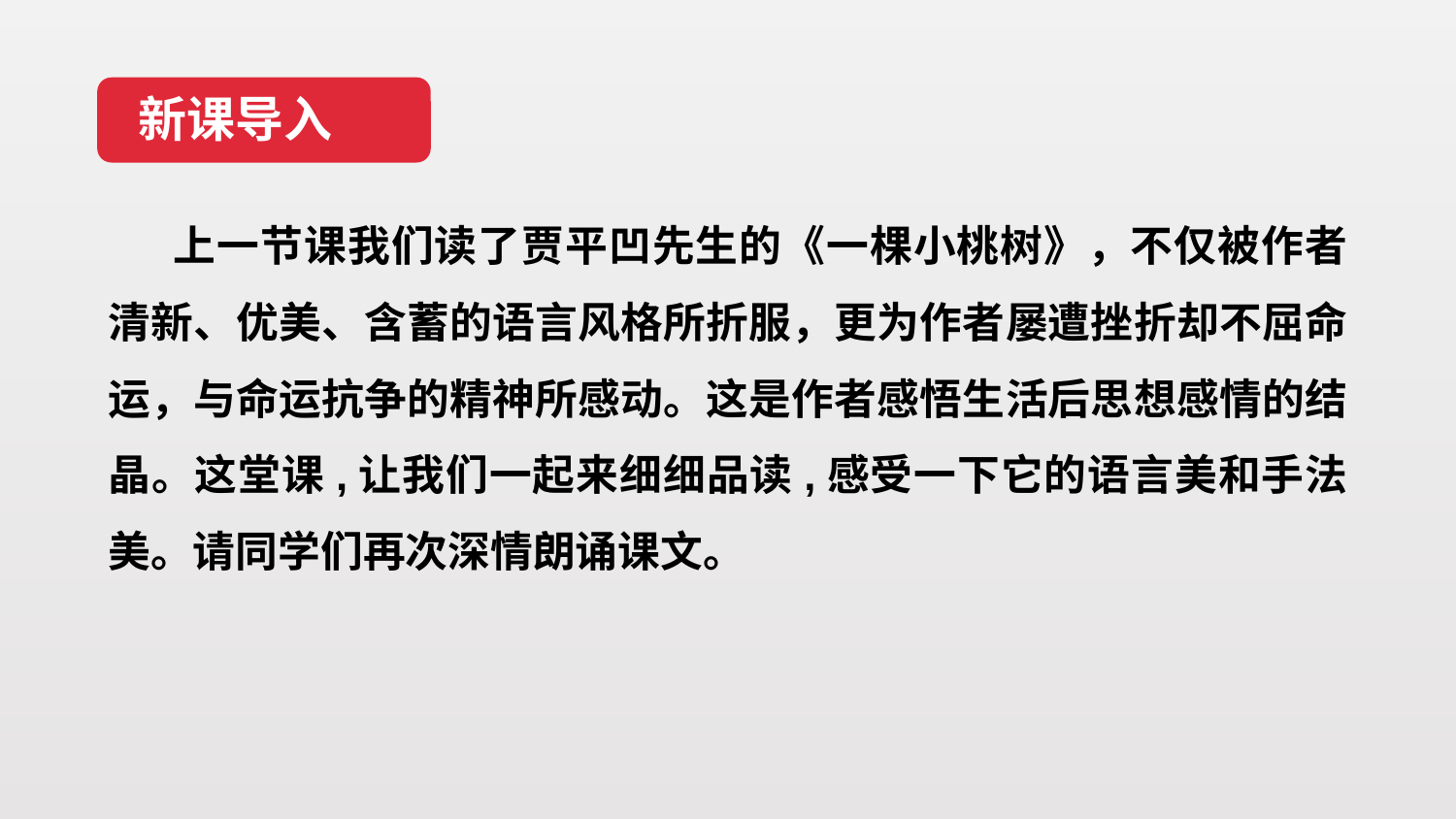

新课导入
     上一节课我们读了贾平凹先生的《一棵小桃树》，不仅被作者清新、优美、含蓄的语言风格所折服，更为作者屡遭挫折却不屈命运，与命运抗争的精神所感动。这是作者感悟生活后思想感情的结晶。这堂课,让我们一起来细细品读,感受一下它的语言美和手法美。请同学们再次深情朗诵课文。